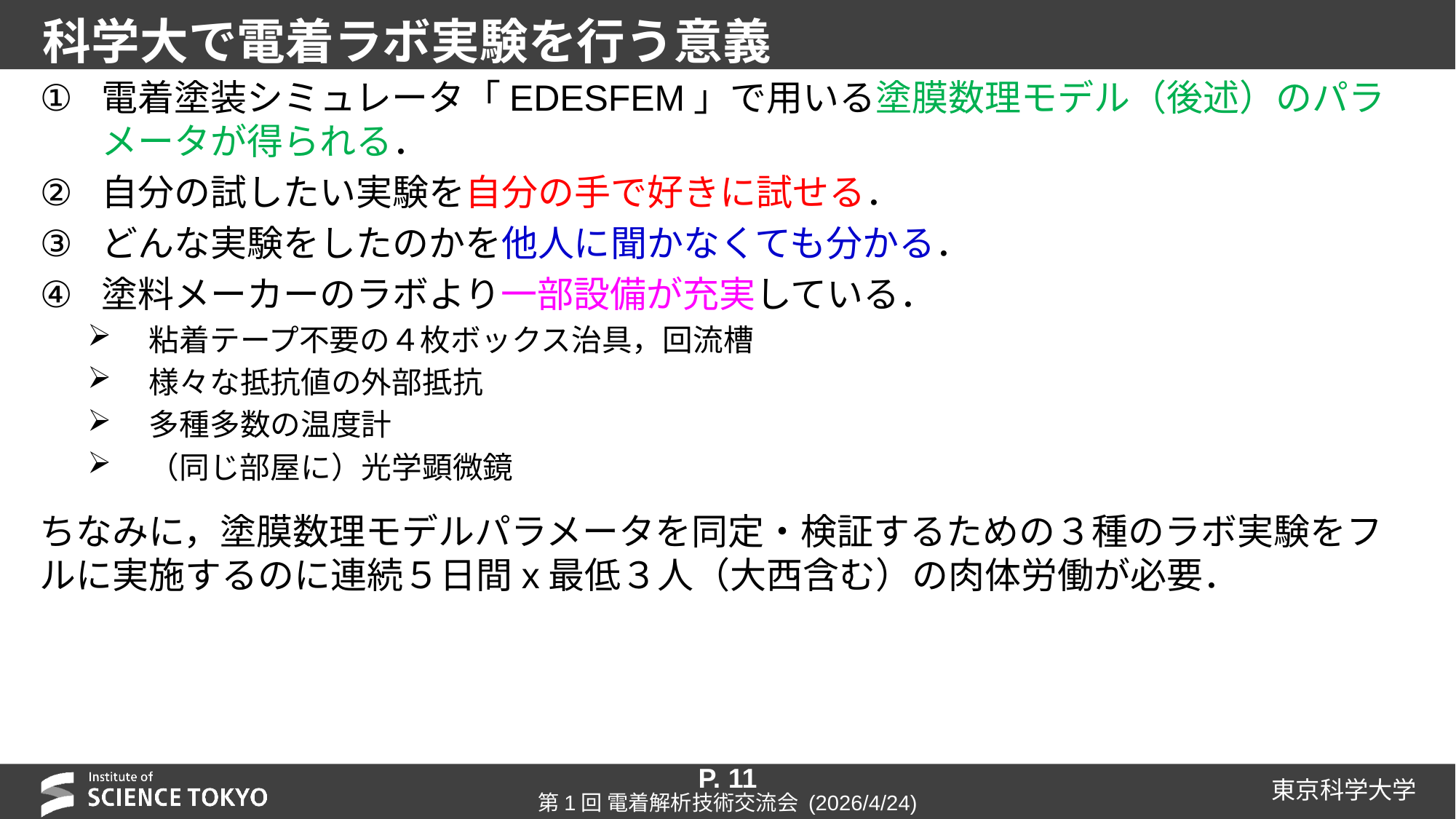

# 科学大で電着ラボ実験を行う意義
電着塗装シミュレータ「EDESFEM」で用いる塗膜数理モデル（後述）のパラメータが得られる．
自分の試したい実験を自分の手で好きに試せる．
どんな実験をしたのかを他人に聞かなくても分かる．
塗料メーカーのラボより一部設備が充実している．
粘着テープ不要の４枚ボックス治具，回流槽
様々な抵抗値の外部抵抗
多種多数の温度計
（同じ部屋に）光学顕微鏡
ちなみに，塗膜数理モデルパラメータを同定・検証するための３種のラボ実験をフルに実施するのに連続５日間x最低３人（大西含む）の肉体労働が必要．

P. 11